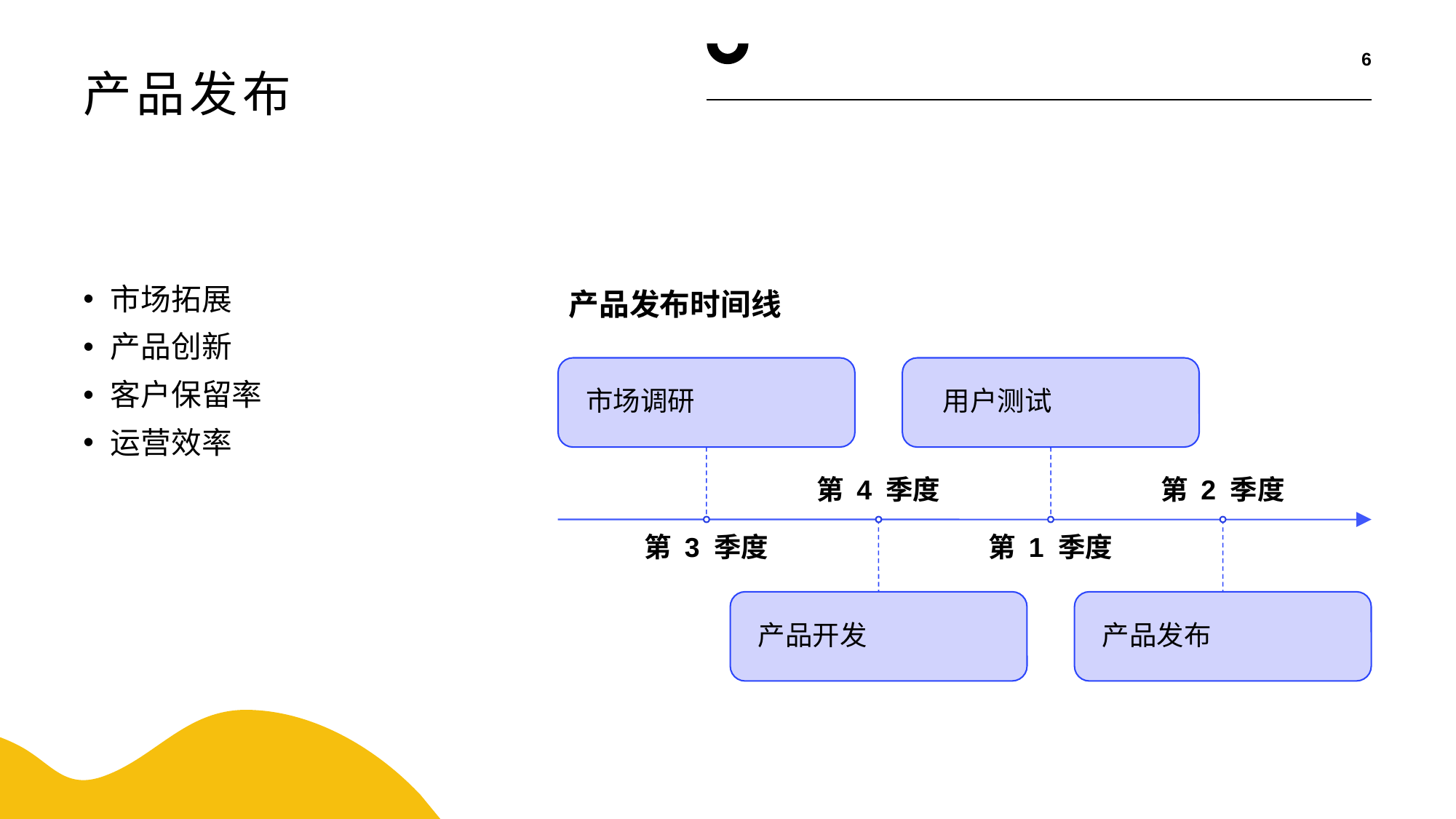

6
# 产品发布
市场拓展
产品创新
客户保留率
运营效率
产品发布时间线
第 3 季度
市场调研
第 4 季度
产品开发
第 1 季度
 用户测试
第 2 季度
产品发布